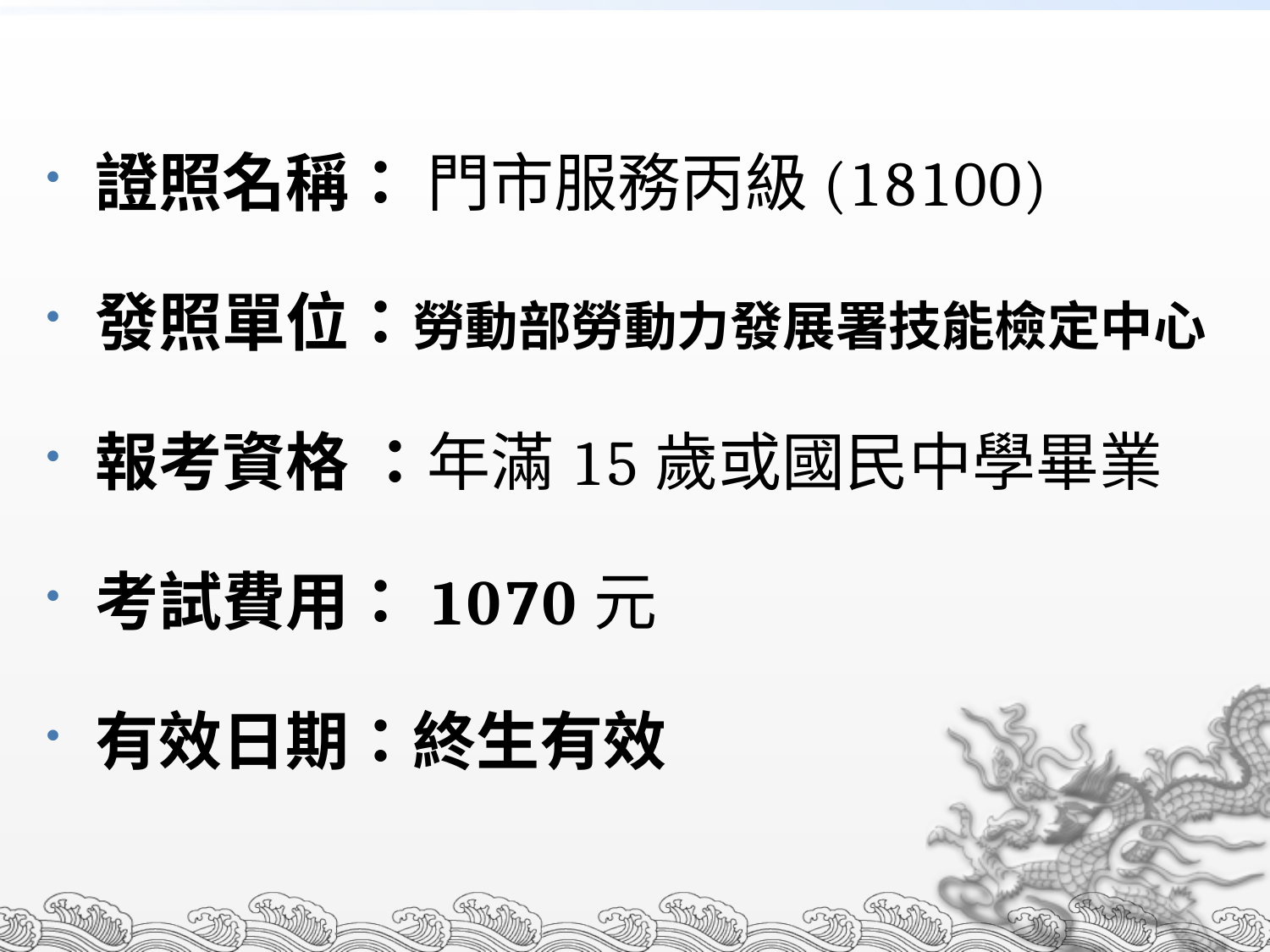

證照名稱： 門市服務丙級(18100)
發照單位：勞動部勞動力發展署技能檢定中心
報考資格 ：年滿15歲或國民中學畢業
考試費用：1070元
有效日期：終生有效